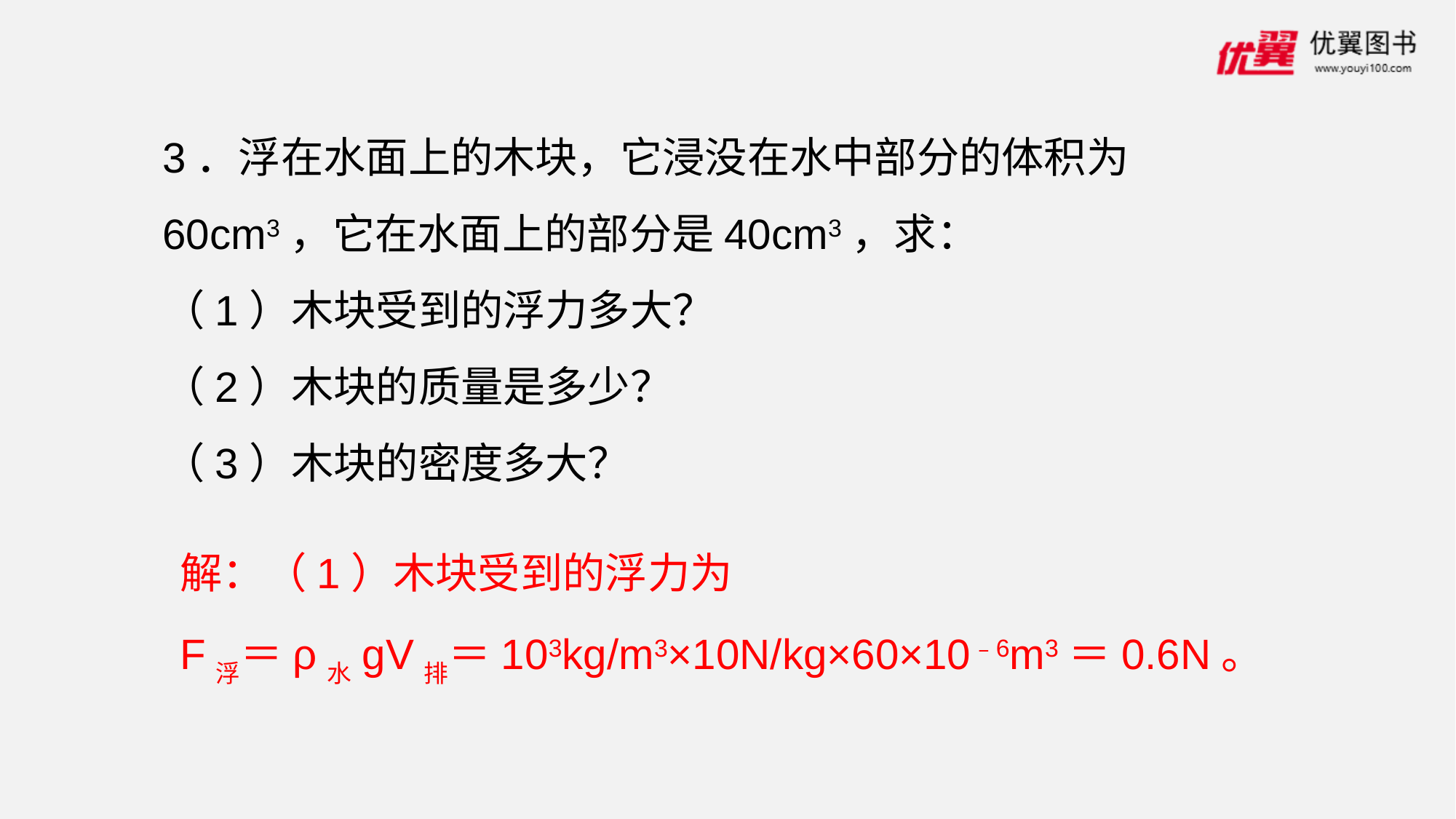

3．浮在水面上的木块，它浸没在水中部分的体积为60cm3，它在水面上的部分是40cm3，求：
（1）木块受到的浮力多大？
（2）木块的质量是多少？
（3）木块的密度多大？
解：（1）木块受到的浮力为
F浮＝ρ水gV排＝103kg/m3×10N/kg×60×10﹣6m3＝0.6N。